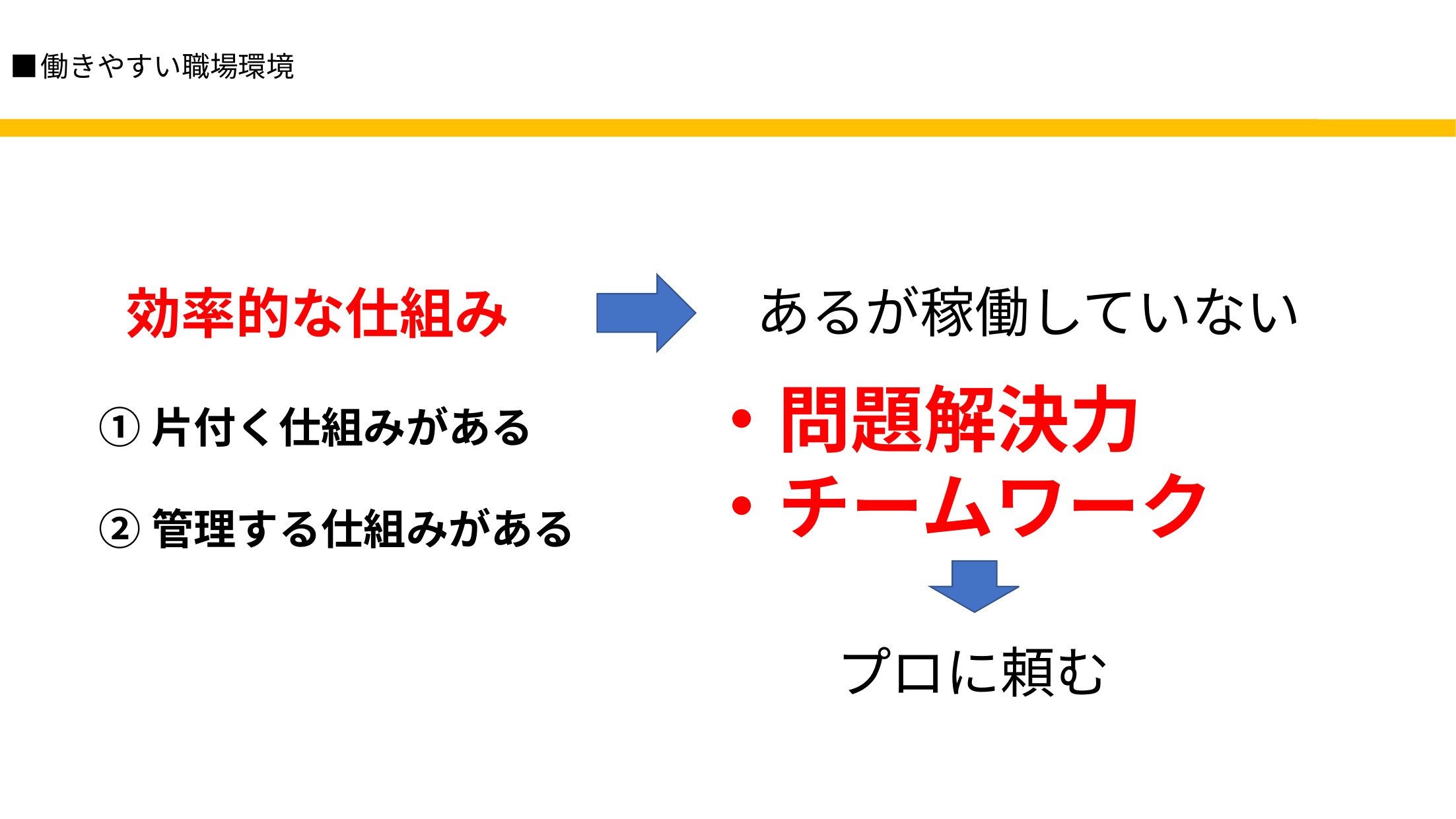

あるが稼働していない

# ■働きやすい職場環境
効率的な仕組み
・問題解決力
・チームワーク
①片付く仕組みがある

②管理する仕組みがある

プロに頼む